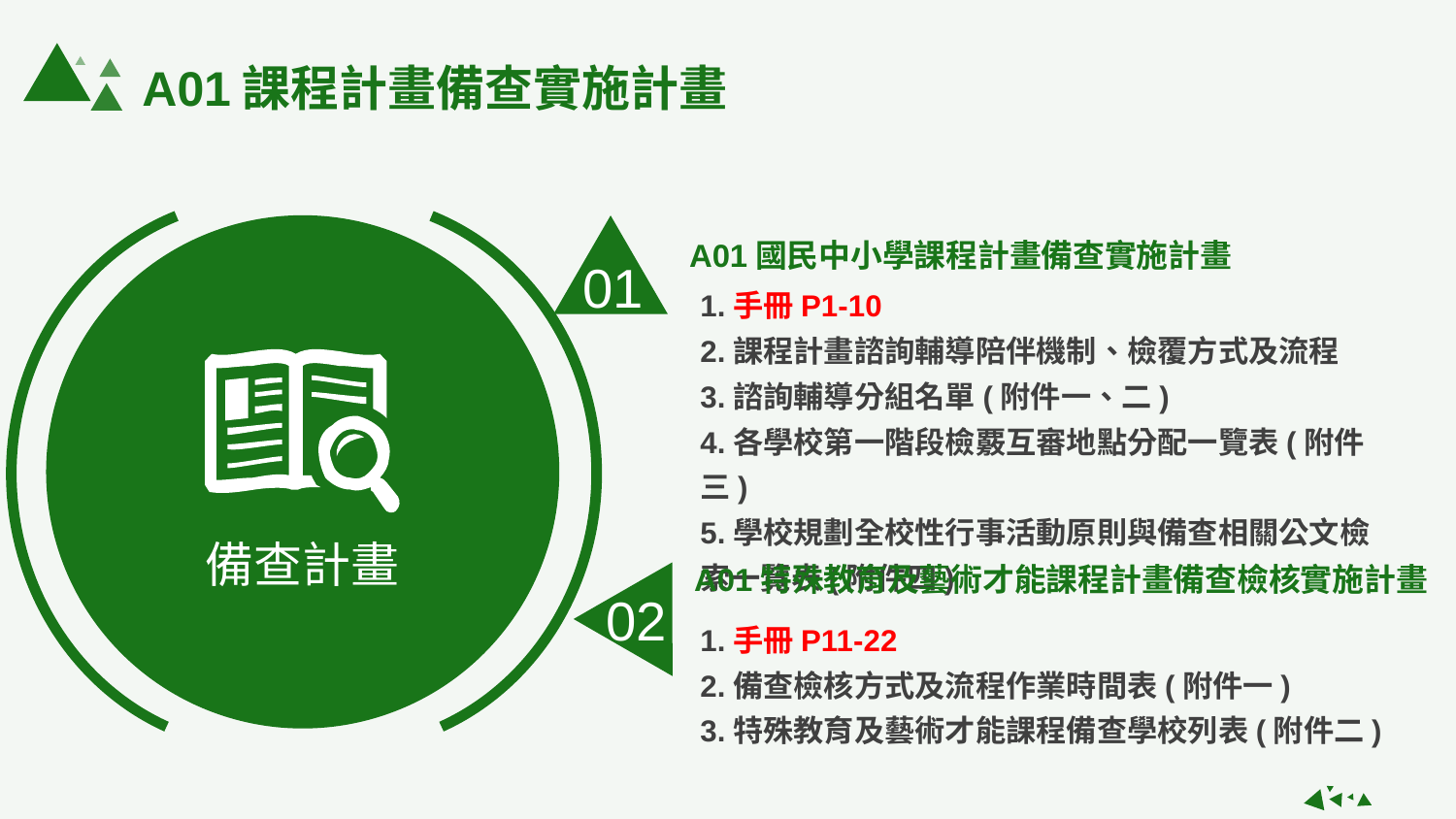

A01課程計畫備查實施計畫

01

A01國民中小學課程計畫備查實施計畫
1.手冊P1-10
2.課程計畫諮詢輔導陪伴機制、檢覆方式及流程
3.諮詢輔導分組名單(附件一、二)
4.各學校第一階段檢覈互審地點分配一覽表(附件三)
5.學校規劃全校性行事活動原則與備查相關公文檢索一覽表(附件四)

備查計畫
A01特殊教育及藝術才能課程計畫備查檢核實施計畫

02

1.手冊P11-22
2.備查檢核方式及流程作業時間表(附件一)
3.特殊教育及藝術才能課程備查學校列表(附件二)